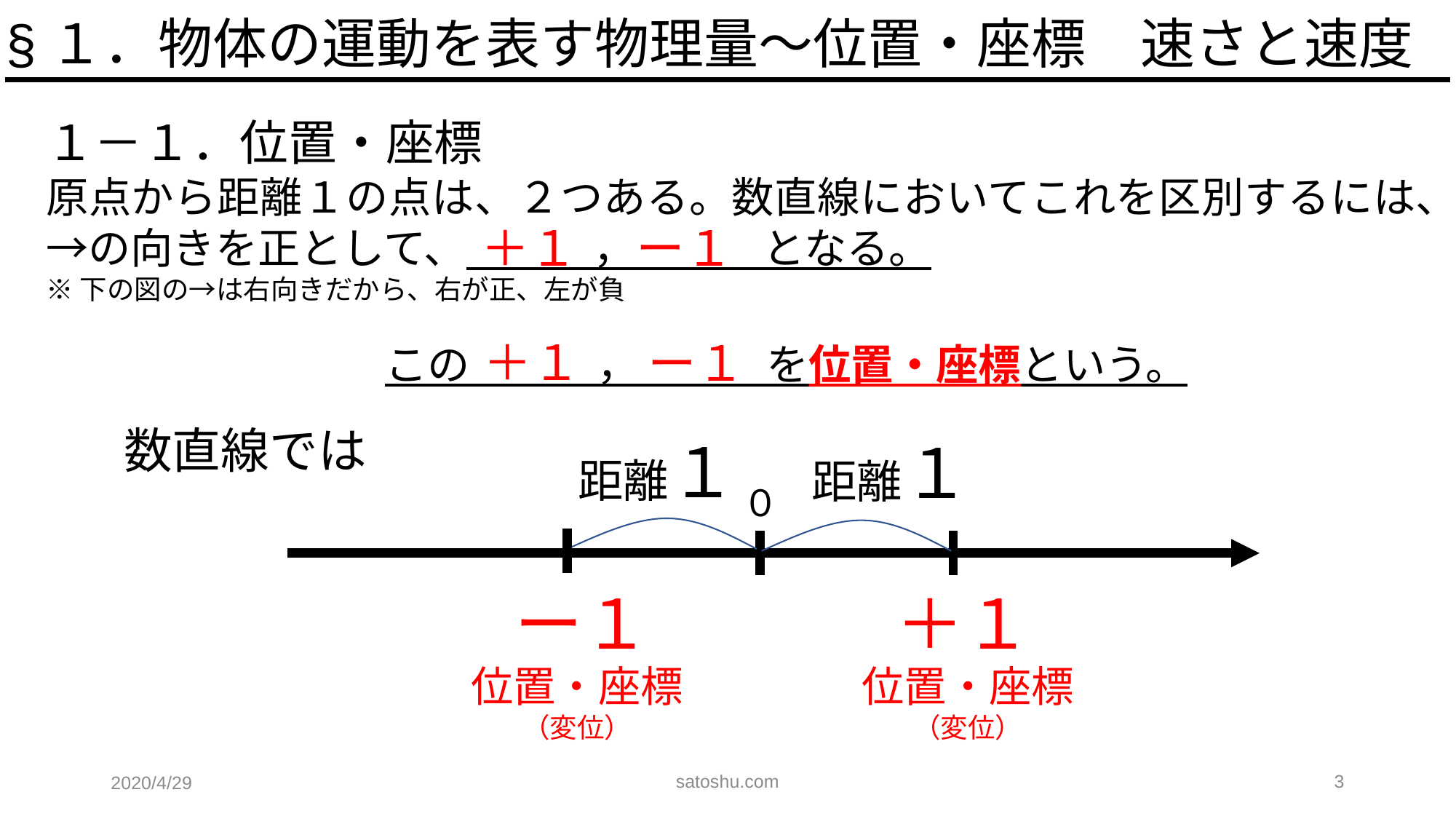

§１．物体の運動を表す物理量～位置・座標　速さと速度
１－１．位置・座標
原点から距離１の点は、２つある。数直線においてこれを区別するには、→の向きを正として、　　　，　　　となる。
※下の図の→は右向きだから、右が正、左が負

　　　　　　　　この　　　，　　　を位置・座標という。
ー１
＋１
＋１
ー１
数直線では
距離１
距離１
０

ー１
＋１
位置・座標
（変位）
位置・座標
（変位）
satoshu.com
3
2020/4/29